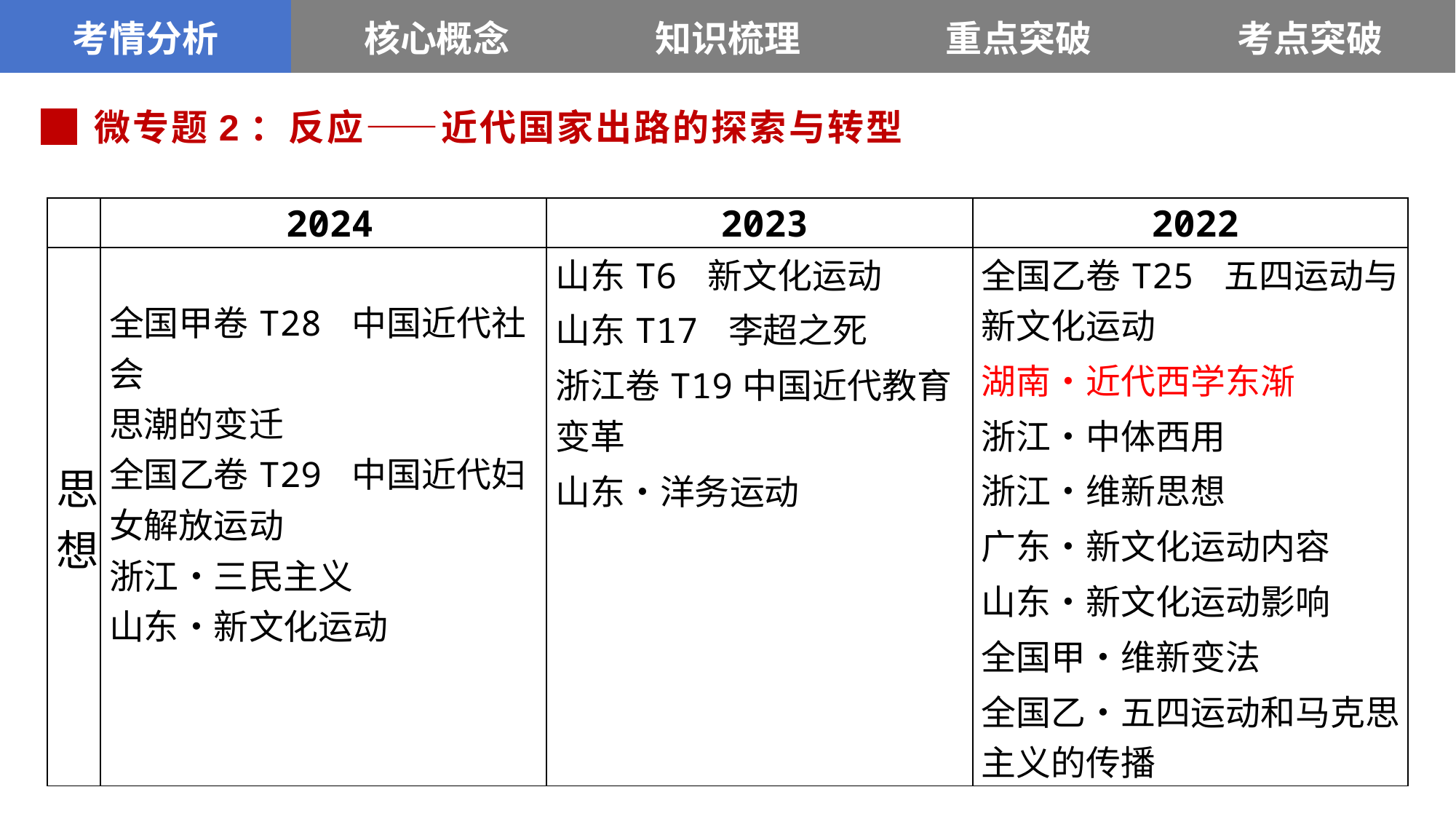

| 考情分析 | 核心概念 | 知识梳理 | 重点突破 | 考点突破 |
| --- | --- | --- | --- | --- |
█ 微专题2：反应——近代国家出路的探索与转型
|  | 2024 | 2023 | 2022 |
| --- | --- | --- | --- |
| 思想 | 全国甲卷T28 中国近代社会 思潮的变迁 全国乙卷T29 中国近代妇女解放运动 浙江•三民主义 山东•新文化运动 | 山东T6 新文化运动 山东T17 李超之死 浙江卷T19中国近代教育变革 山东•洋务运动 | 全国乙卷T25 五四运动与新文化运动 湖南•近代西学东渐 浙江•中体西用 浙江•维新思想 广东•新文化运动内容 山东•新文化运动影响 全国甲•维新变法 全国乙•五四运动和马克思主义的传播 |